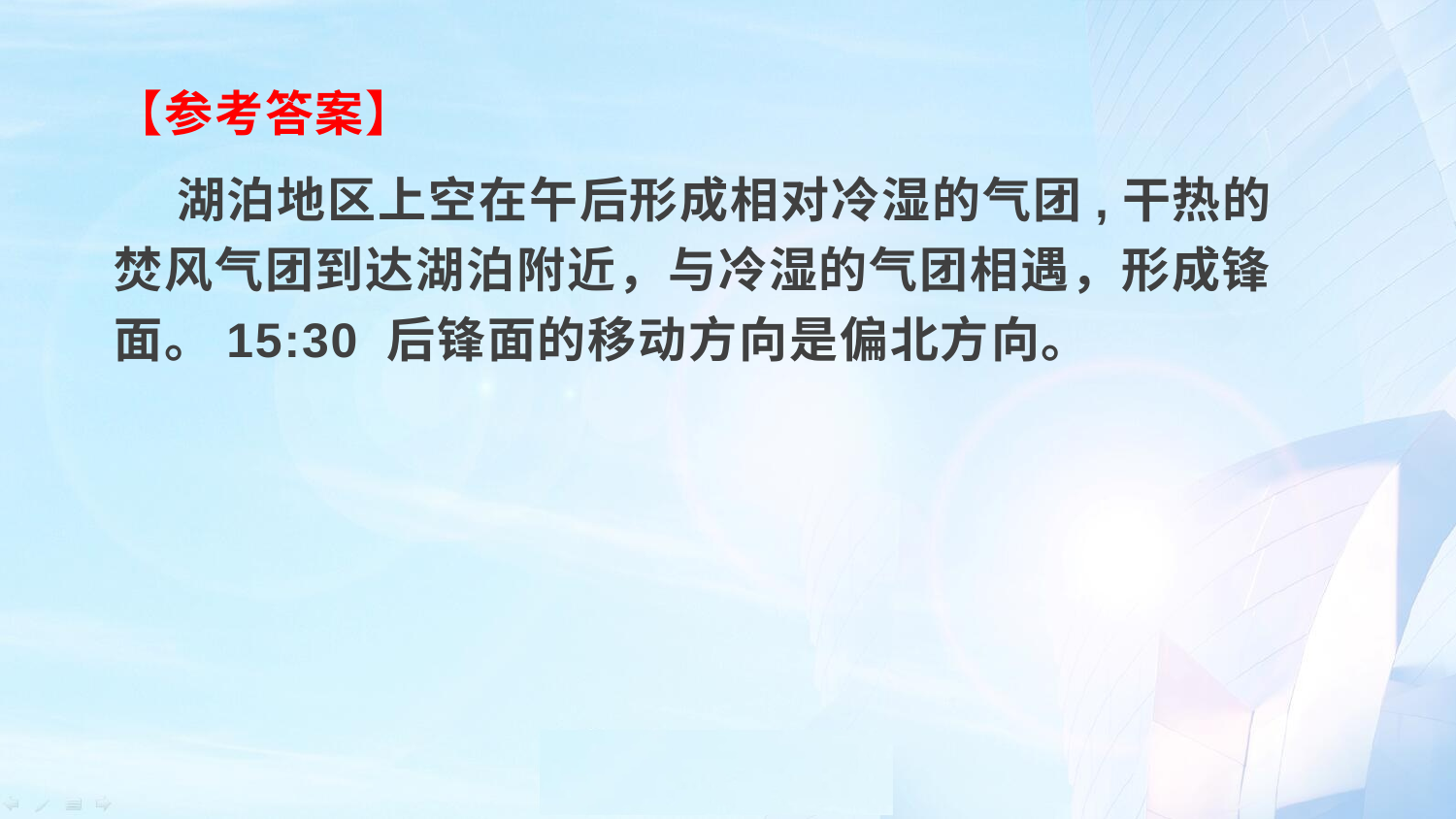

【参考答案】
    湖泊地区上空在午后形成相对冷湿的气团,干热的焚风气团到达湖泊附近，与冷湿的气团相遇，形成锋面。15:30 后锋面的移动方向是偏北方向。